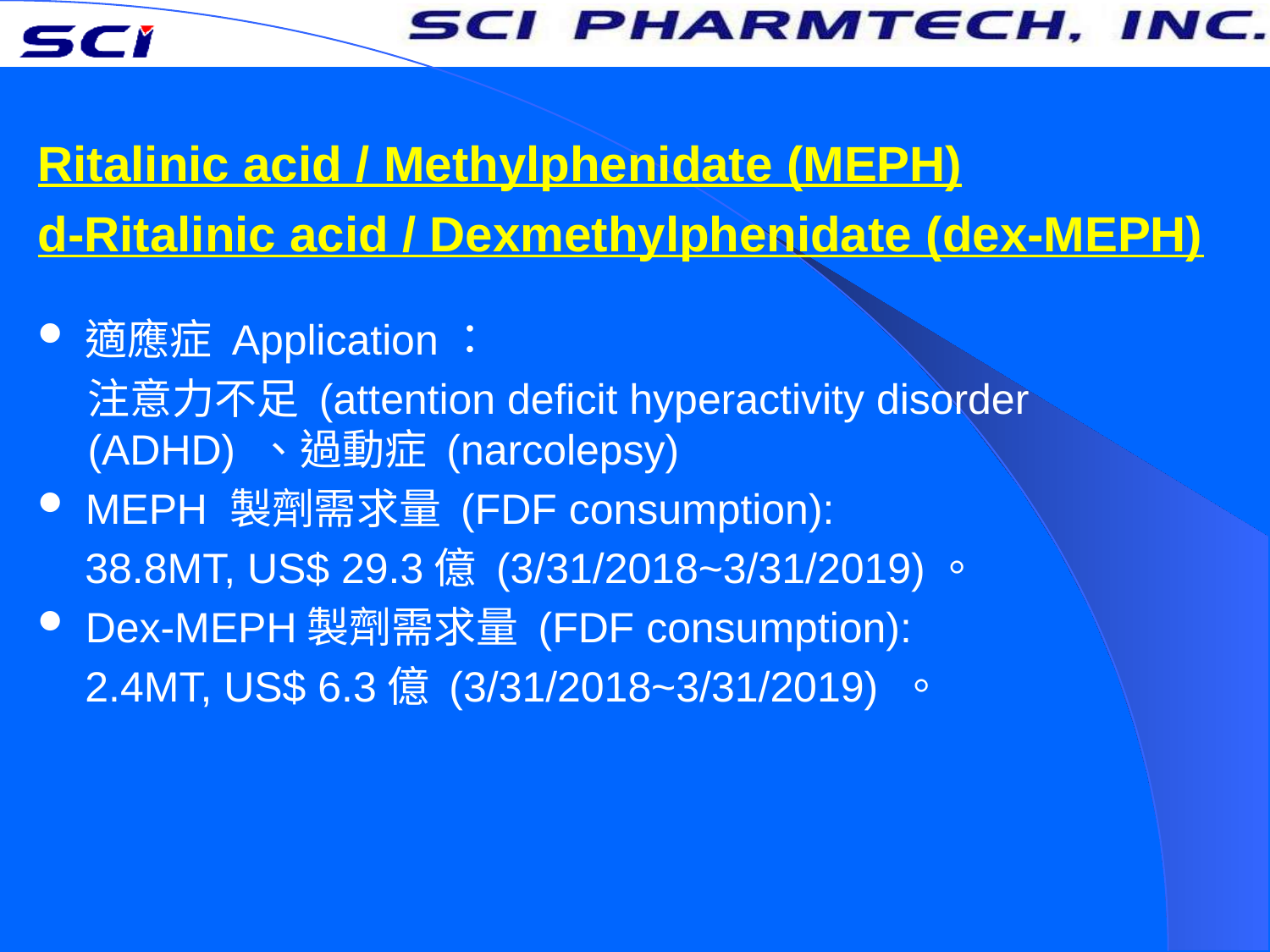

# Ritalinic acid / Methylphenidate (MEPH) d-Ritalinic acid / Dexmethylphenidate (dex-MEPH)
適應症 Application：
注意力不足 (attention deficit hyperactivity disorder (ADHD) 、過動症 (narcolepsy)
MEPH 製劑需求量 (FDF consumption):
    38.8MT, US$ 29.3億 (3/31/2018~3/31/2019)。
Dex-MEPH製劑需求量 (FDF consumption):
    2.4MT, US$ 6.3億 (3/31/2018~3/31/2019) 。